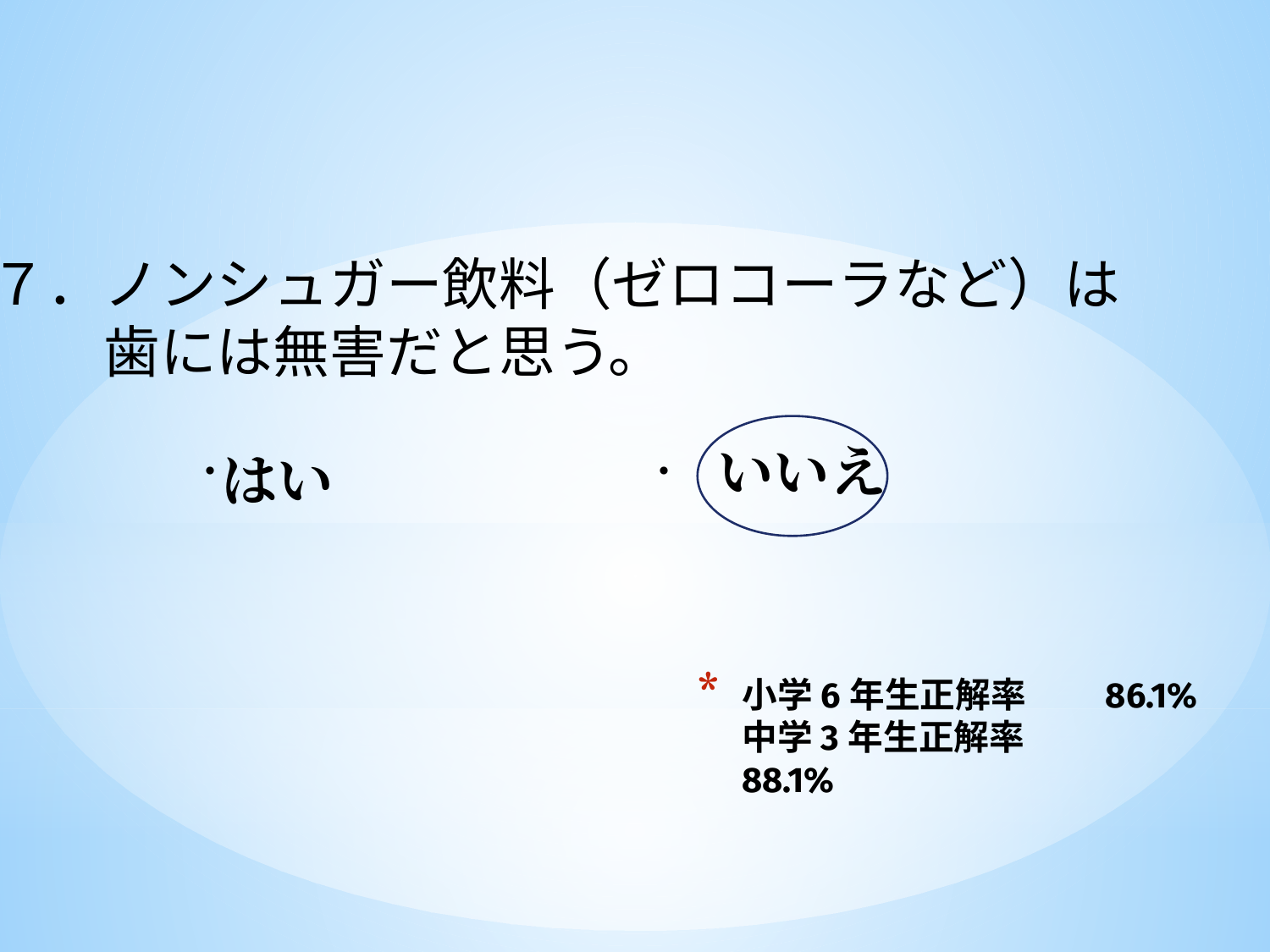

７．ノンシュガー飲料（ゼロコーラなど）は
　　歯には無害だと思う。

いいえ

・
はい

・

# 小学6年生正解率　　86.1% 中学3年生正解率　　88.1%